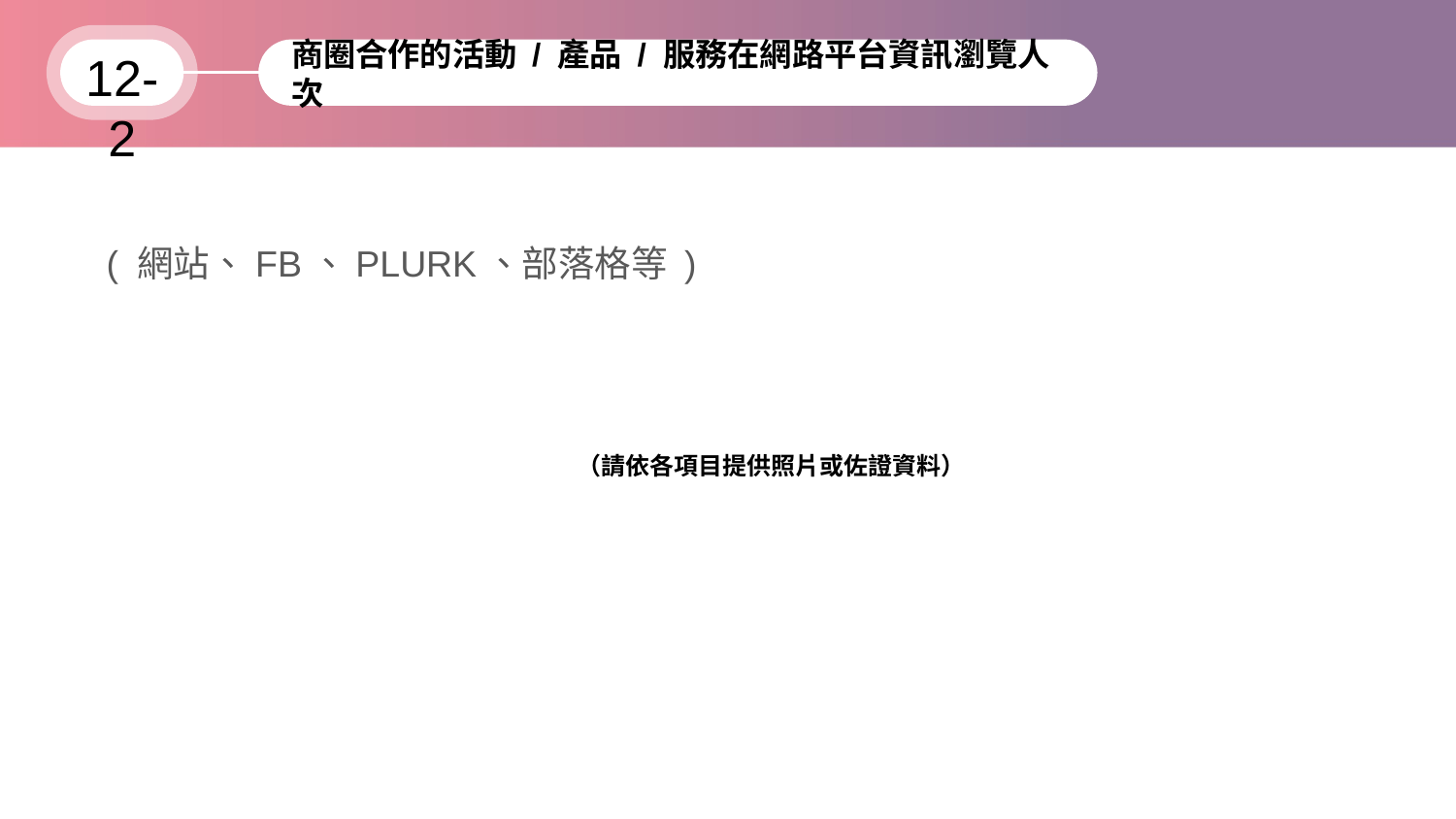

12-2

商圈合作的活動 / 產品 / 服務在網路平台資訊瀏覽人次
( 網站、FB、PLURK、部落格等 )
（請依各項目提供照片或佐證資料）